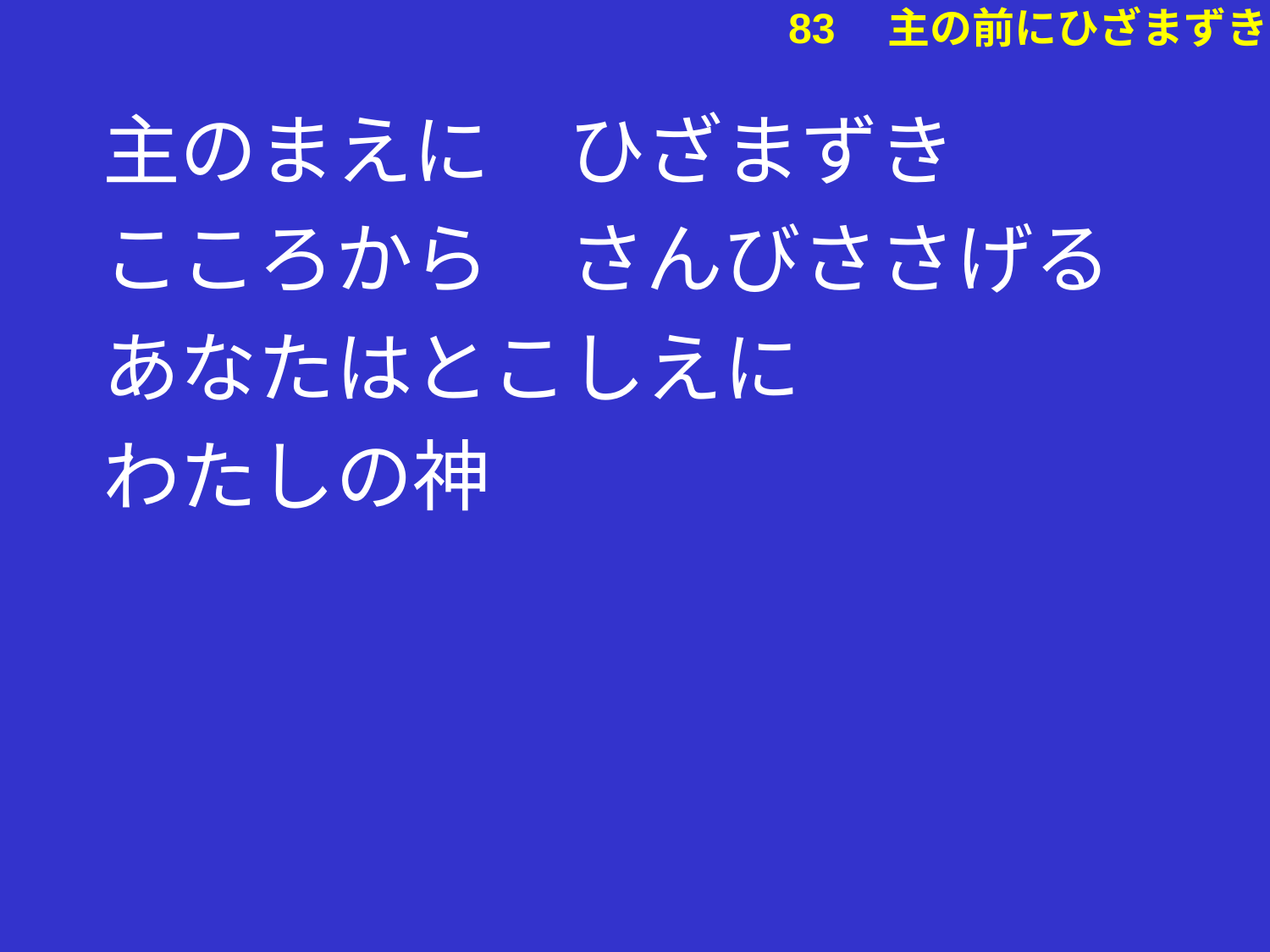

主のまえに　ひざまずき
こころから　さんびささげる
あなたはとこしえに
わたしの神
# 83　主の前にひざまずき